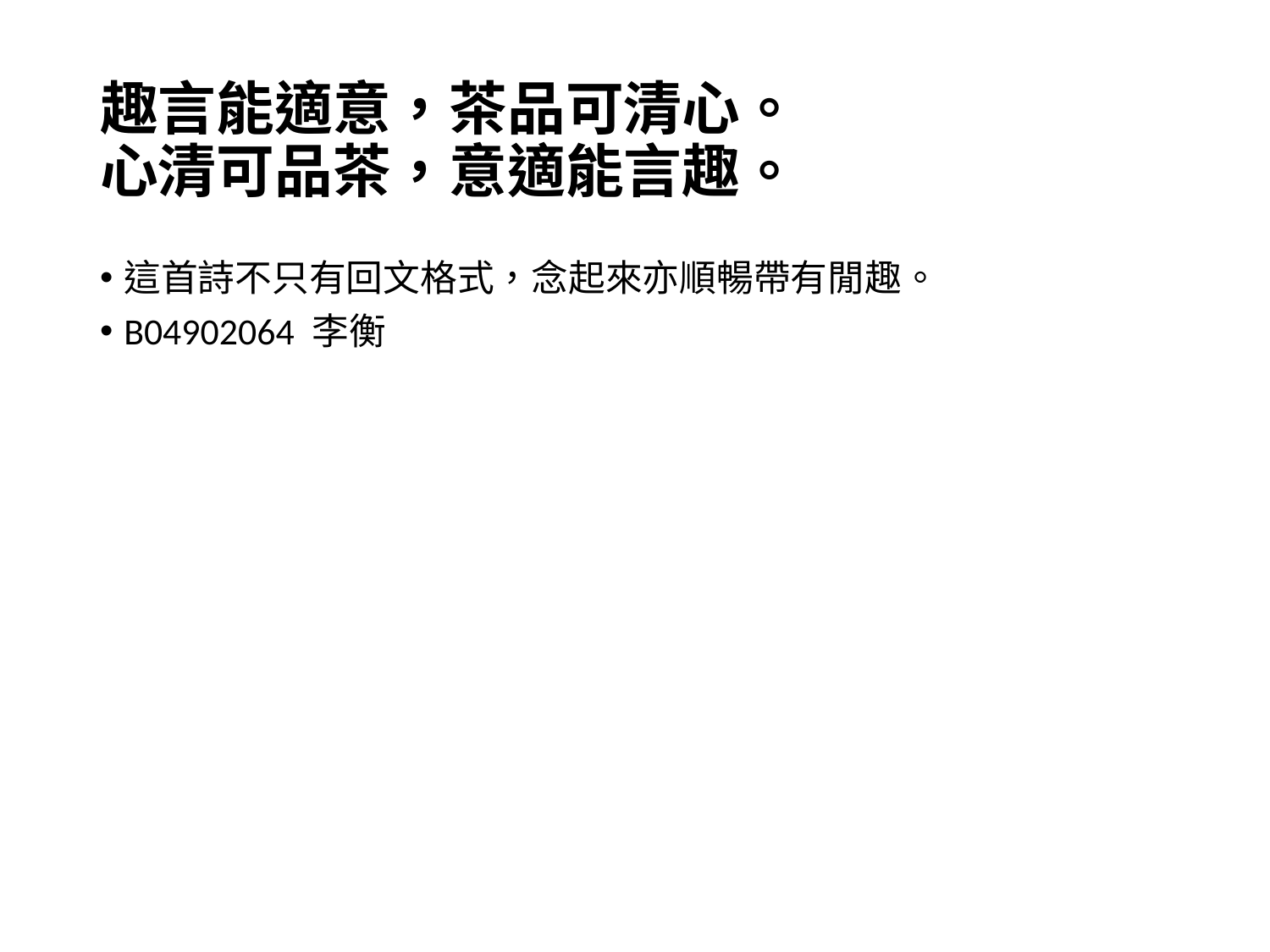

# 趣言能適意，茶品可清心。 心清可品茶，意適能言趣。
這首詩不只有回文格式，念起來亦順暢帶有閒趣。
B04902064 李衡